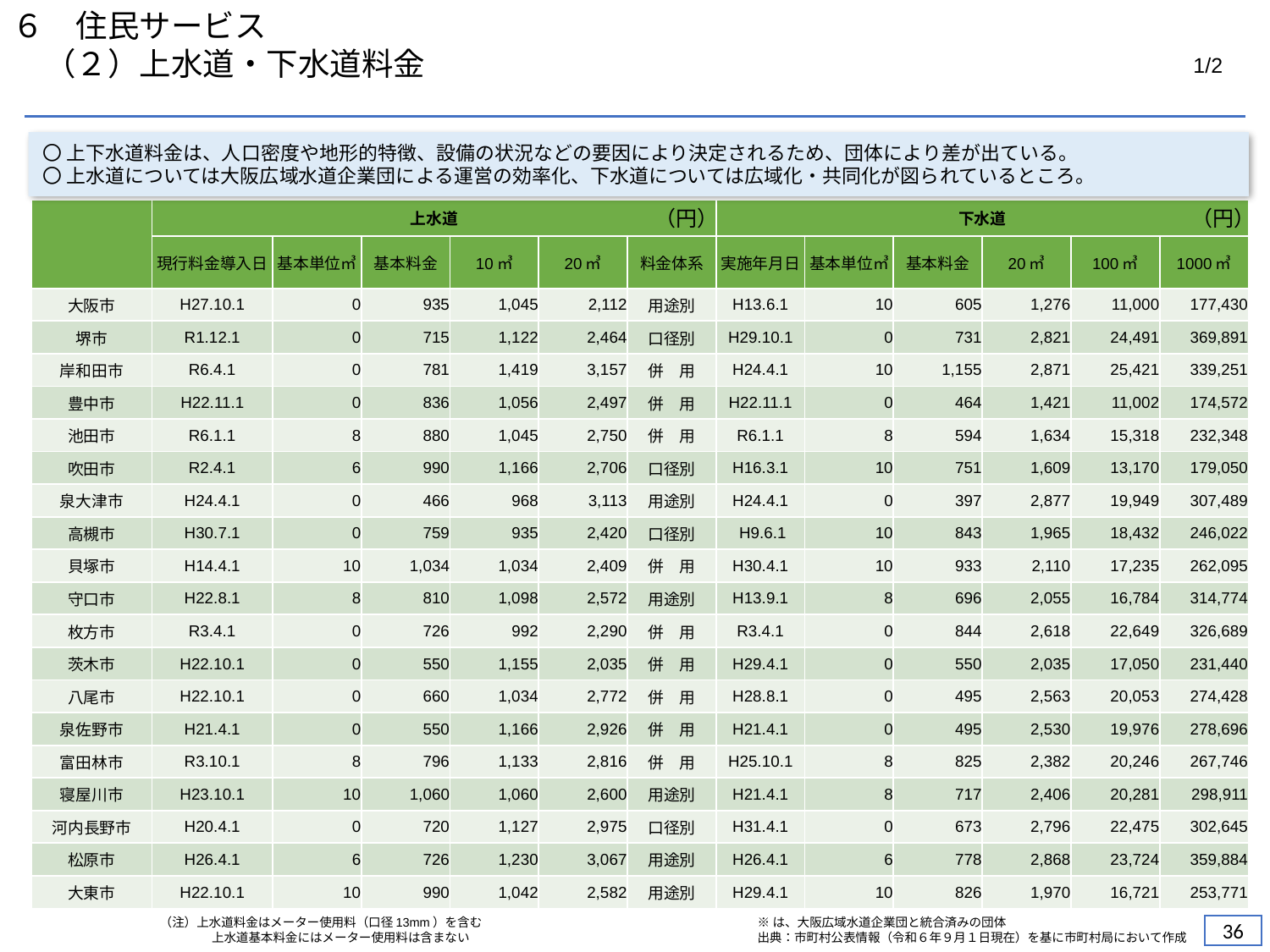

６　住民サービス
　（２）上水道・下水道料金
1/2
〇 上下水道料金は、人口密度や地形的特徴、設備の状況などの要因により決定されるため、団体により差が出ている。
〇 上水道については大阪広域水道企業団による運営の効率化、下水道については広域化・共同化が図られているところ。
（円）
（円）
|  | 上水道 |  |  |  |  |  | 下水道 |  |  |  |  |  |
| --- | --- | --- | --- | --- | --- | --- | --- | --- | --- | --- | --- | --- |
|  | 現行料金導入日 | 基本単位㎥ | 基本料金 | 10㎥ | 20㎥ | 料金体系 | 実施年月日 | 基本単位㎥ | 基本料金 | 20㎥ | 100㎥ | 1000㎥ |
| 大阪市 | H27.10.1 | 0 | 935 | 1,045 | 2,112 | 用途別 | H13.6.1 | 10 | 605 | 1,276 | 11,000 | 177,430 |
| 堺市 | R1.12.1 | 0 | 715 | 1,122 | 2,464 | 口径別 | H29.10.1 | 0 | 731 | 2,821 | 24,491 | 369,891 |
| 岸和田市 | R6.4.1 | 0 | 781 | 1,419 | 3,157 | 併　用 | H24.4.1 | 10 | 1,155 | 2,871 | 25,421 | 339,251 |
| 豊中市 | H22.11.1 | 0 | 836 | 1,056 | 2,497 | 併　用 | H22.11.1 | 0 | 464 | 1,421 | 11,002 | 174,572 |
| 池田市 | R6.1.1 | 8 | 880 | 1,045 | 2,750 | 併　用 | R6.1.1 | 8 | 594 | 1,634 | 15,318 | 232,348 |
| 吹田市 | R2.4.1 | 6 | 990 | 1,166 | 2,706 | 口径別 | H16.3.1 | 10 | 751 | 1,609 | 13,170 | 179,050 |
| 泉大津市 | H24.4.1 | 0 | 466 | 968 | 3,113 | 用途別 | H24.4.1 | 0 | 397 | 2,877 | 19,949 | 307,489 |
| 高槻市 | H30.7.1 | 0 | 759 | 935 | 2,420 | 口径別 | H9.6.1 | 10 | 843 | 1,965 | 18,432 | 246,022 |
| 貝塚市 | H14.4.1 | 10 | 1,034 | 1,034 | 2,409 | 併　用 | H30.4.1 | 10 | 933 | 2,110 | 17,235 | 262,095 |
| 守口市 | H22.8.1 | 8 | 810 | 1,098 | 2,572 | 用途別 | H13.9.1 | 8 | 696 | 2,055 | 16,784 | 314,774 |
| 枚方市 | R3.4.1 | 0 | 726 | 992 | 2,290 | 併　用 | R3.4.1 | 0 | 844 | 2,618 | 22,649 | 326,689 |
| 茨木市 | H22.10.1 | 0 | 550 | 1,155 | 2,035 | 併　用 | H29.4.1 | 0 | 550 | 2,035 | 17,050 | 231,440 |
| 八尾市 | H22.10.1 | 0 | 660 | 1,034 | 2,772 | 併　用 | H28.8.1 | 0 | 495 | 2,563 | 20,053 | 274,428 |
| 泉佐野市 | H21.4.1 | 0 | 550 | 1,166 | 2,926 | 併　用 | H21.4.1 | 0 | 495 | 2,530 | 19,976 | 278,696 |
| 富田林市 | R3.10.1 | 8 | 796 | 1,133 | 2,816 | 併　用 | H25.10.1 | 8 | 825 | 2,382 | 20,246 | 267,746 |
| 寝屋川市 | H23.10.1 | 10 | 1,060 | 1,060 | 2,600 | 用途別 | H21.4.1 | 8 | 717 | 2,406 | 20,281 | 298,911 |
| 河内長野市 | H20.4.1 | 0 | 720 | 1,127 | 2,975 | 口径別 | H31.4.1 | 0 | 673 | 2,796 | 22,475 | 302,645 |
| 松原市 | H26.4.1 | 6 | 726 | 1,230 | 3,067 | 用途別 | H26.4.1 | 6 | 778 | 2,868 | 23,724 | 359,884 |
| 大東市 | H22.10.1 | 10 | 990 | 1,042 | 2,582 | 用途別 | H29.4.1 | 10 | 826 | 1,970 | 16,721 | 253,771 |
（注）上水道料金はメーター使用料（口径13mm）を含む
　　　　 上水道基本料金にはメーター使用料は含まない

※は、大阪広域水道企業団と統合済みの団体
出典：市町村公表情報（令和６年９月１日現在）を基に市町村局において作成
36